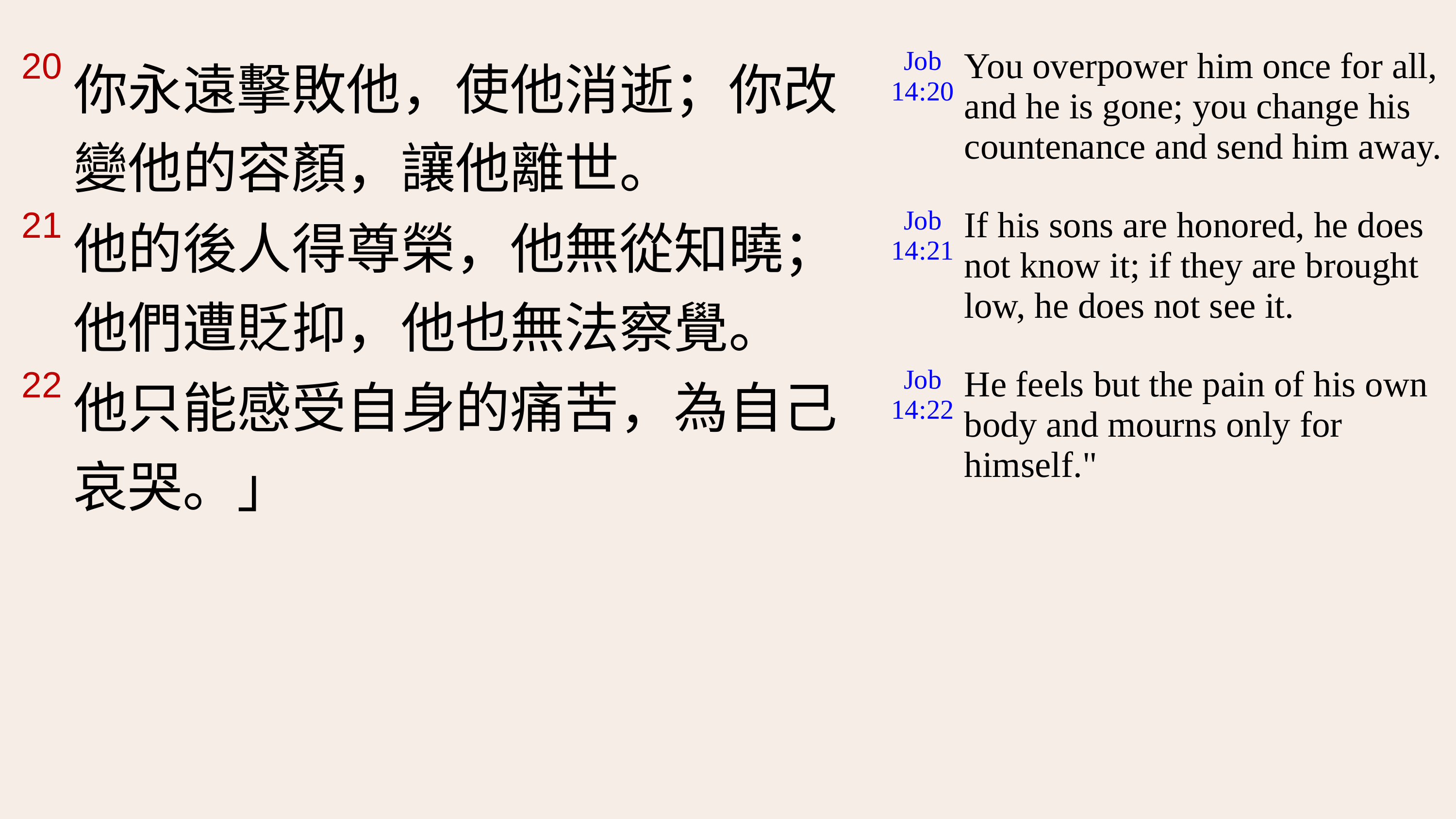

| 20 | 你永遠擊敗他，使他消逝；你改變他的容顏，讓他離世。 | Job 14:20 | You overpower him once for all, and he is gone; you change his countenance and send him away. |
| --- | --- | --- | --- |
| 21 | 他的後人得尊榮，他無從知曉；他們遭貶抑，他也無法察覺。 | Job 14:21 | If his sons are honored, he does not know it; if they are brought low, he does not see it. |
| 22 | 他只能感受自身的痛苦，為自己哀哭。」 | Job 14:22 | He feels but the pain of his own body and mourns only for himself." |